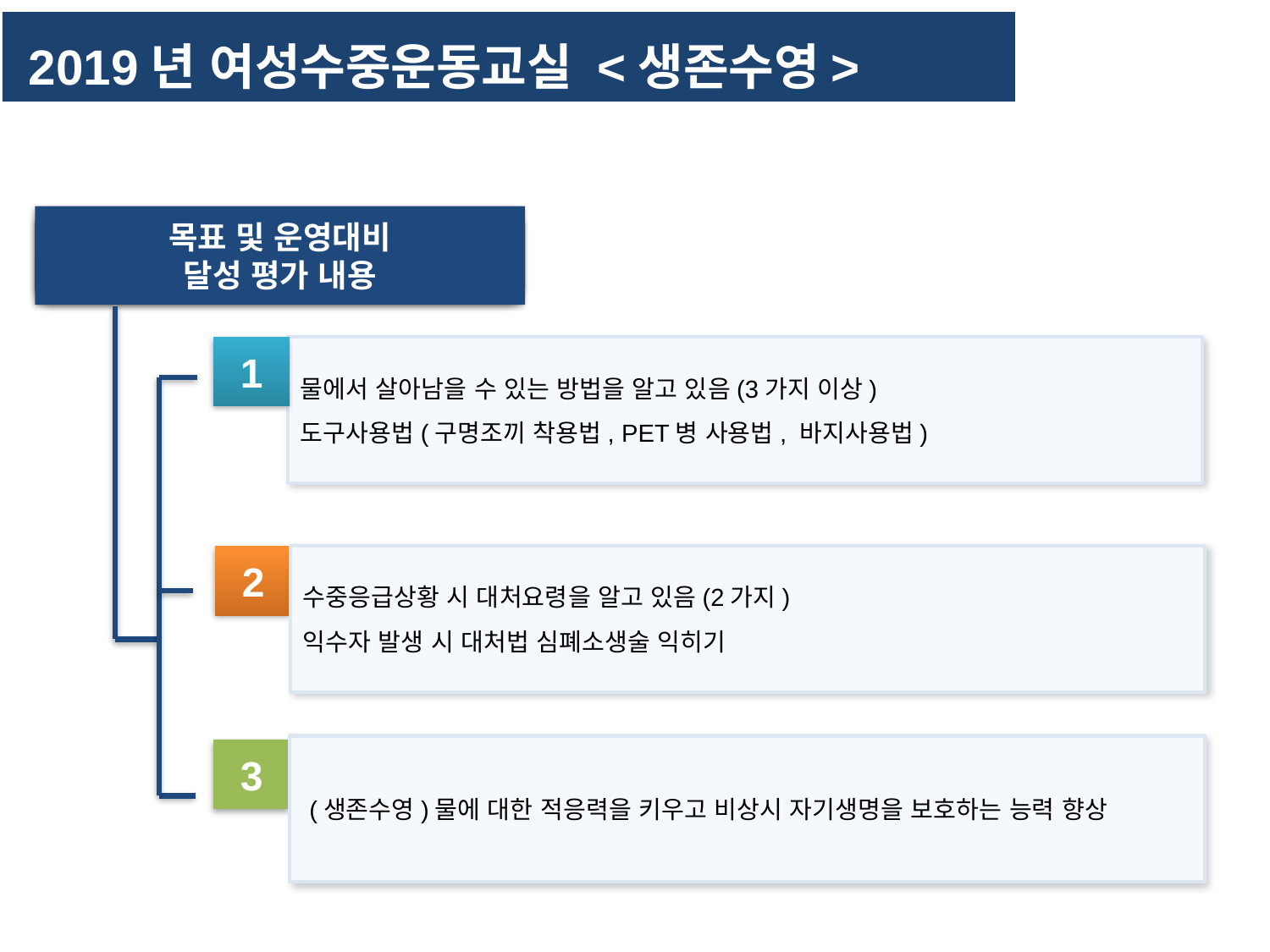

2019년 여성수중운동교실 <생존수영>
목표 및 운영대비
달성 평가 내용

물에서 살아남을 수 있는 방법을 알고 있음(3가지 이상)
도구사용법(구명조끼 착용법, PET병 사용법, 바지사용법)
1
2
수중응급상황 시 대처요령을 알고 있음(2가지)
익수자 발생 시 대처법 심폐소생술 익히기
 (생존수영)물에 대한 적응력을 키우고 비상시 자기생명을 보호하는 능력 향상
3